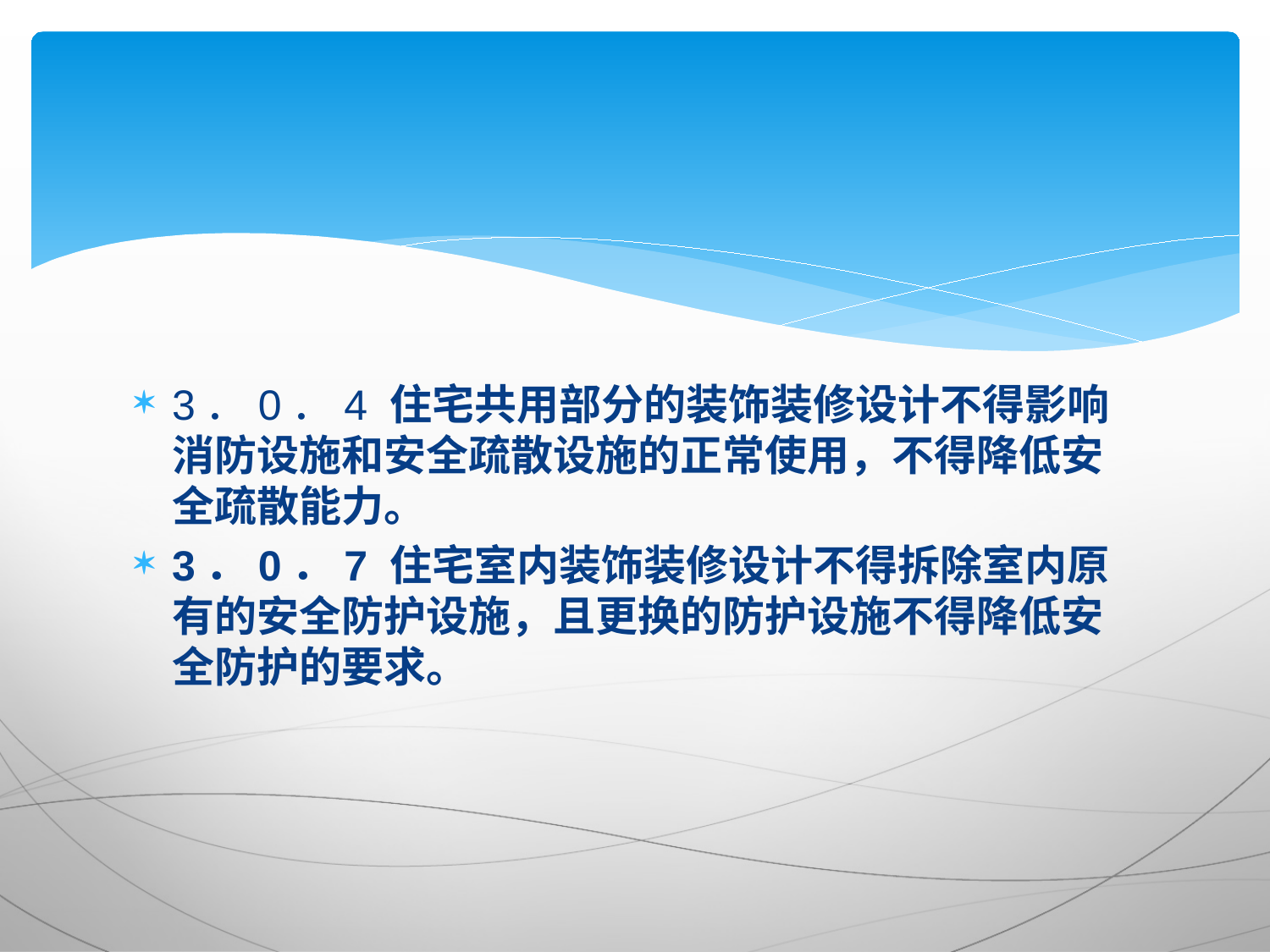

#
3．0．4 住宅共用部分的装饰装修设计不得影响消防设施和安全疏散设施的正常使用，不得降低安全疏散能力。
3．0．7 住宅室内装饰装修设计不得拆除室内原有的安全防护设施，且更换的防护设施不得降低安全防护的要求。